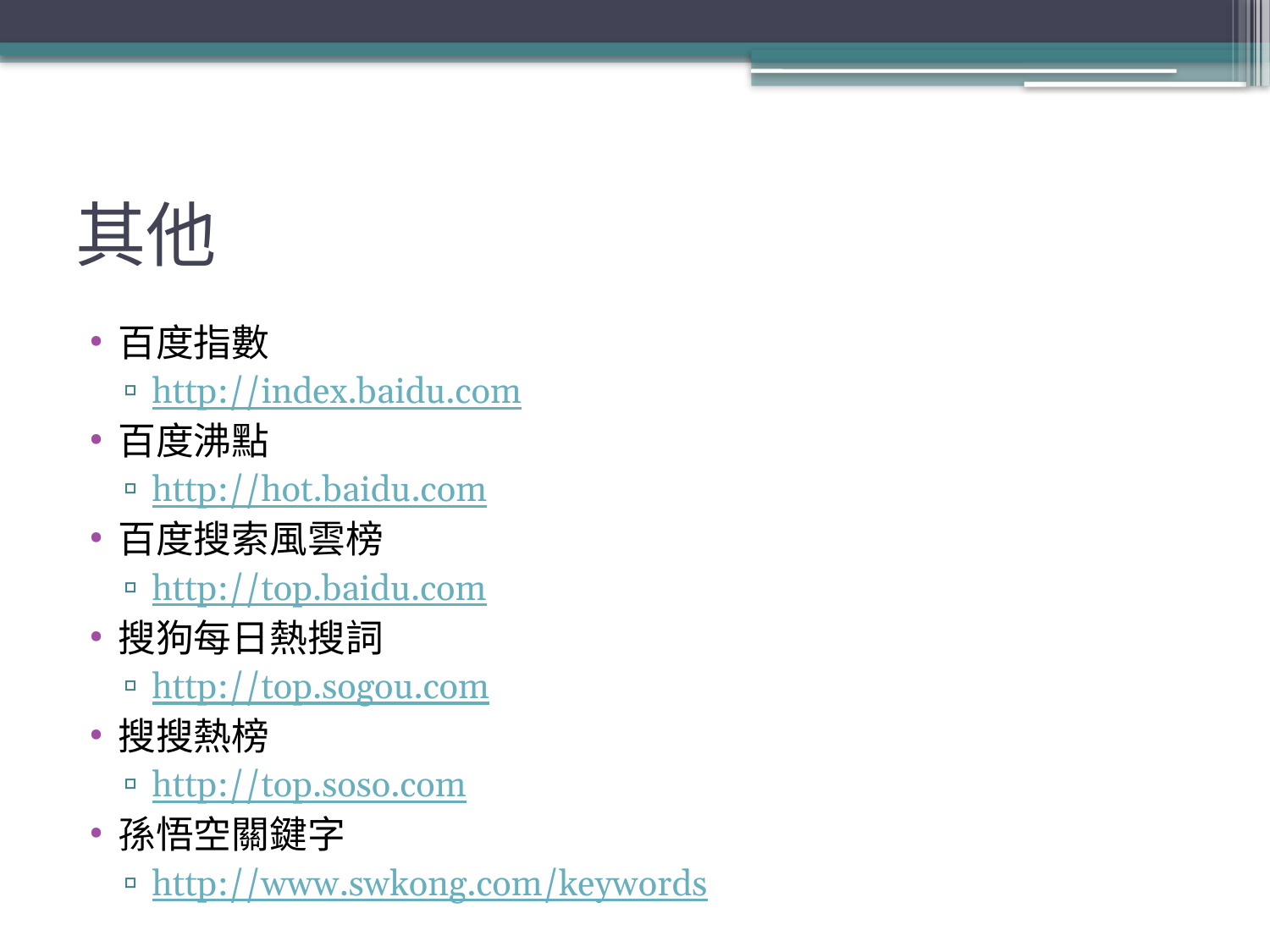

# 其他
百度指數
http://index.baidu.com
百度沸點
http://hot.baidu.com
百度搜索風雲榜
http://top.baidu.com
搜狗每日熱搜詞
http://top.sogou.com
搜搜熱榜
http://top.soso.com
孫悟空關鍵字
http://www.swkong.com/keywords